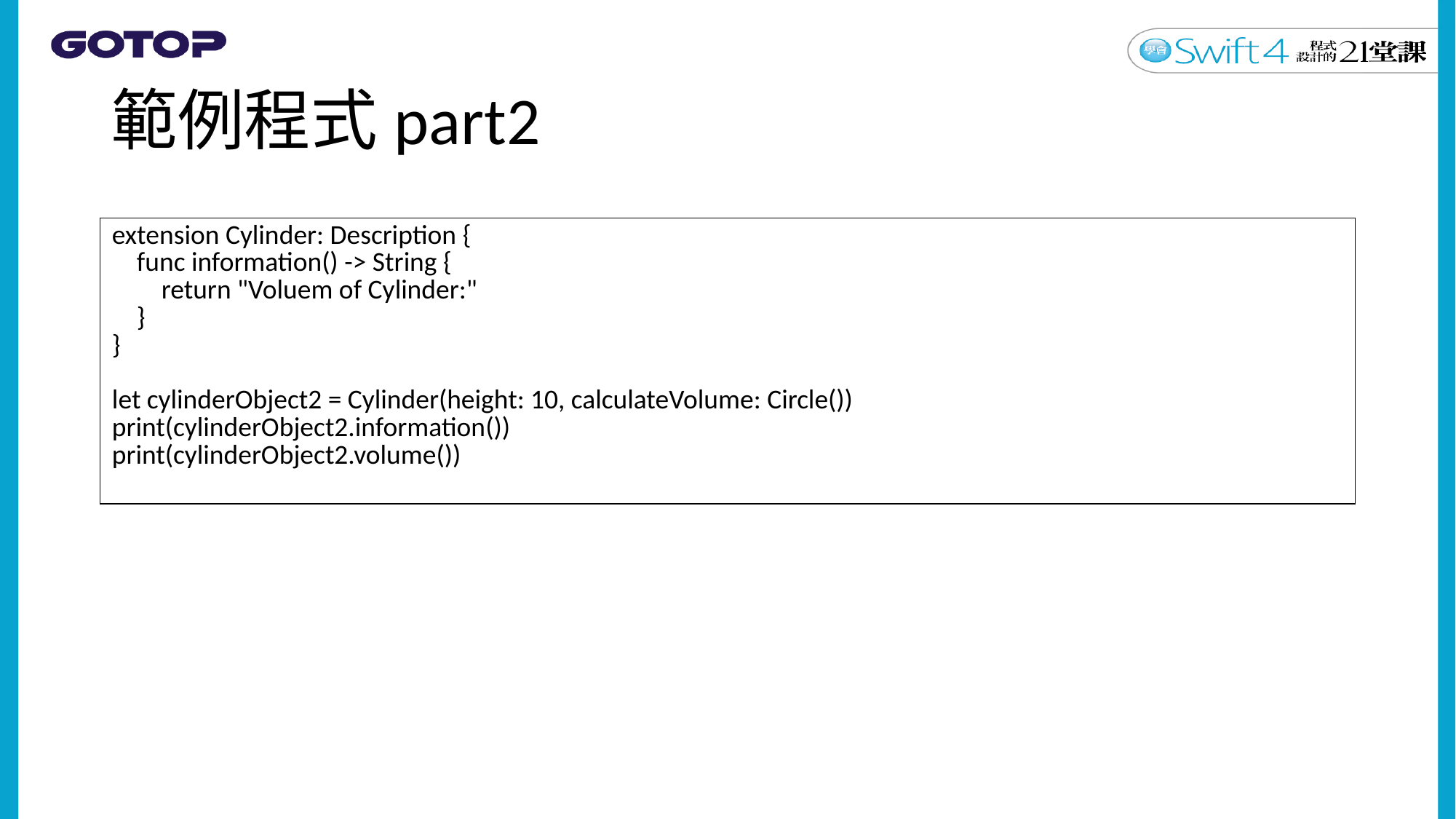

# 範例程式part2
| extension Cylinder: Description { func information() -> String { return "Voluem of Cylinder:" } } let cylinderObject2 = Cylinder(height: 10, calculateVolume: Circle()) print(cylinderObject2.information()) print(cylinderObject2.volume()) |
| --- |